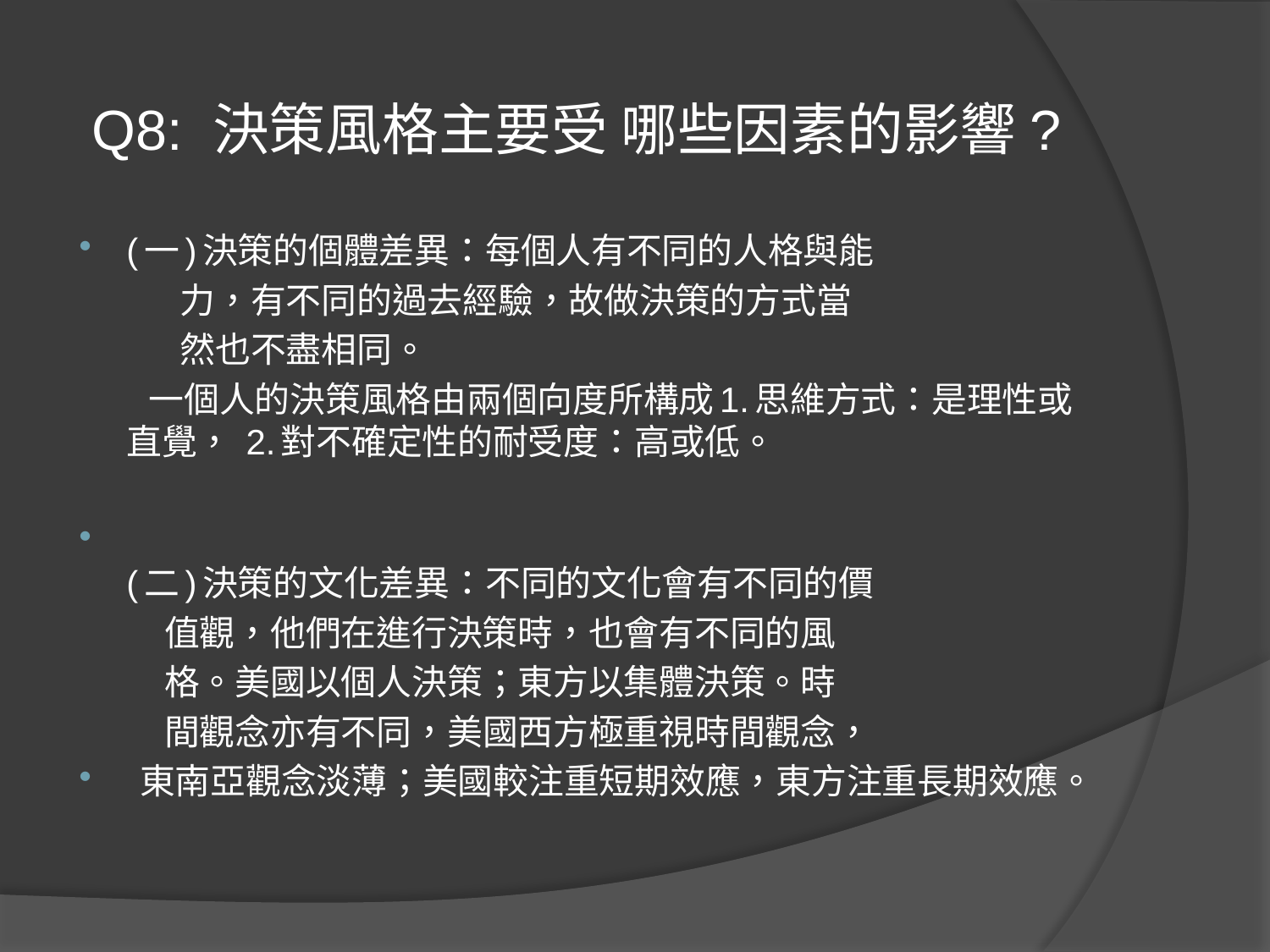

# Q8: 決策風格主要受 哪些因素的影響?
(一)決策的個體差異：每個人有不同的人格與能
            力，有不同的過去經驗，故做決策的方式當
            然也不盡相同。
        一個人的決策風格由兩個向度所構成1.思維方式：是理性或直覺， 2.對不確定性的耐受度：高或低。

    
(二)決策的文化差異：不同的文化會有不同的價
          值觀，他們在進行決策時，也會有不同的風
          格。美國以個人決策；東方以集體決策。時
          間觀念亦有不同，美國西方極重視時間觀念，
 東南亞觀念淡薄；美國較注重短期效應，東方注重長期效應。